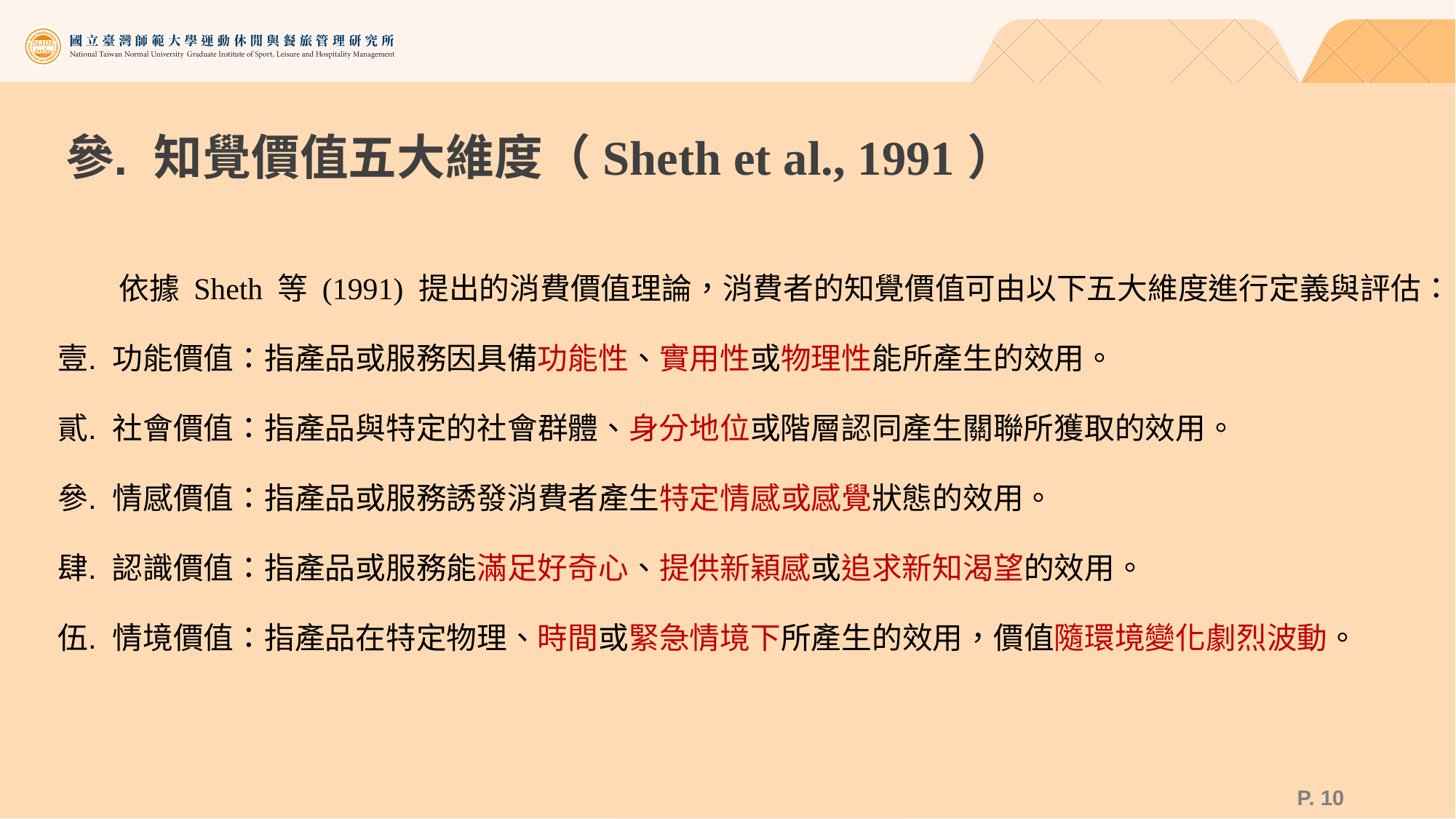

# 知覺價值五大維度（Sheth et al., 1991）
        依據 Sheth 等 (1991) 提出的消費價值理論，消費者的知覺價值可由以下五大維度進行定義與評估：
功能價值：指產品或服務因具備功能性、實用性或物理性能所產生的效用。
社會價值：指產品與特定的社會群體、身分地位或階層認同產生關聯所獲取的效用。
情感價值：指產品或服務誘發消費者產生特定情感或感覺狀態的效用。
認識價值：指產品或服務能滿足好奇心、提供新穎感或追求新知渴望的效用。
情境價值：指產品在特定物理、時間或緊急情境下所產生的效用，價值隨環境變化劇烈波動。

P. 10